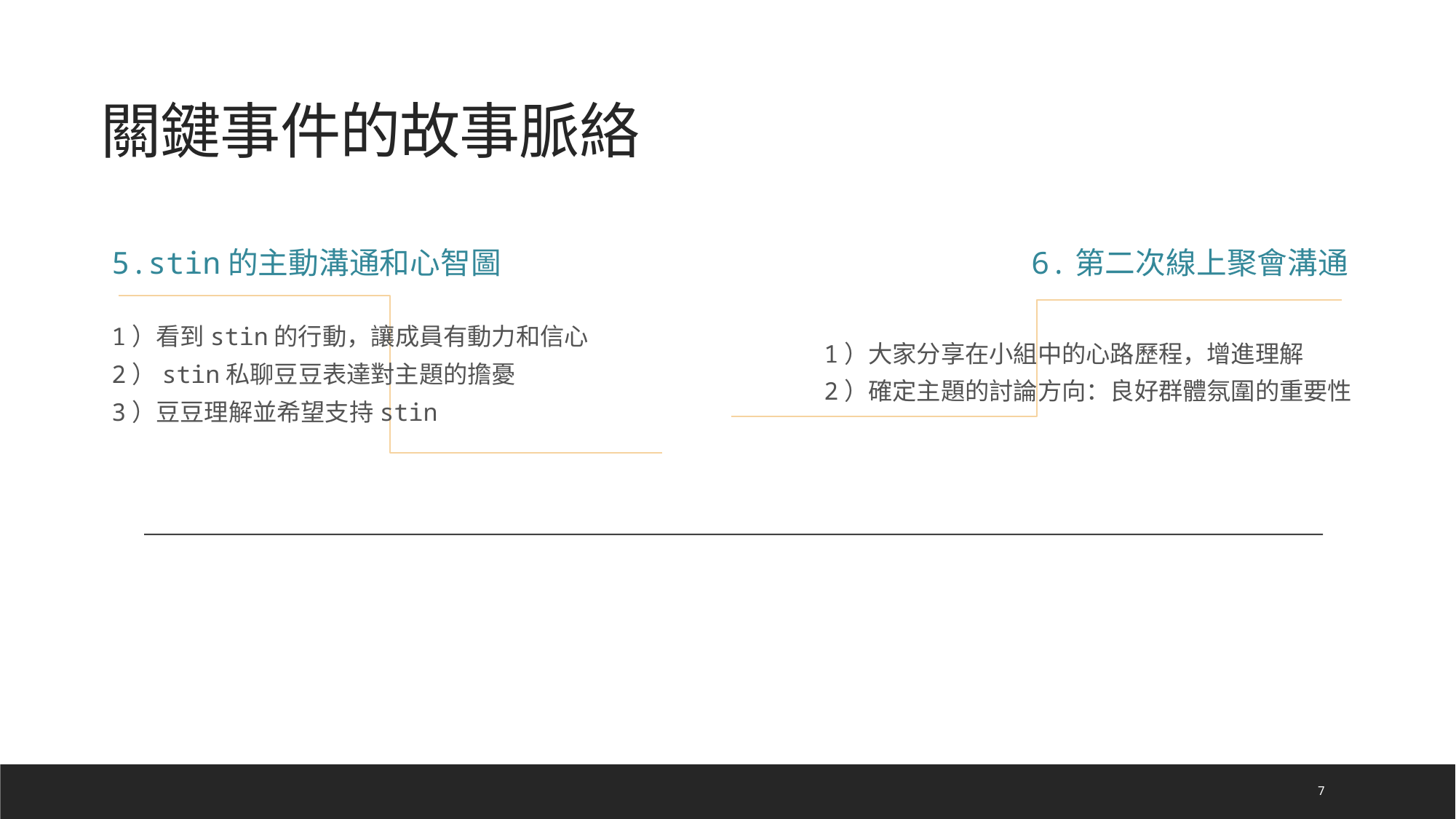

# 關鍵事件的故事脈絡
5.stin的主動溝通和心智圖
1）看到stin的行動，讓成員有動力和信心
2）stin私聊豆豆表達對主題的擔憂
3）豆豆理解並希望支持stin
6.第二次線上聚會溝通
1）大家分享在小組中的心路歷程，增進理解
2）確定主題的討論方向：良好群體氛圍的重要性

7